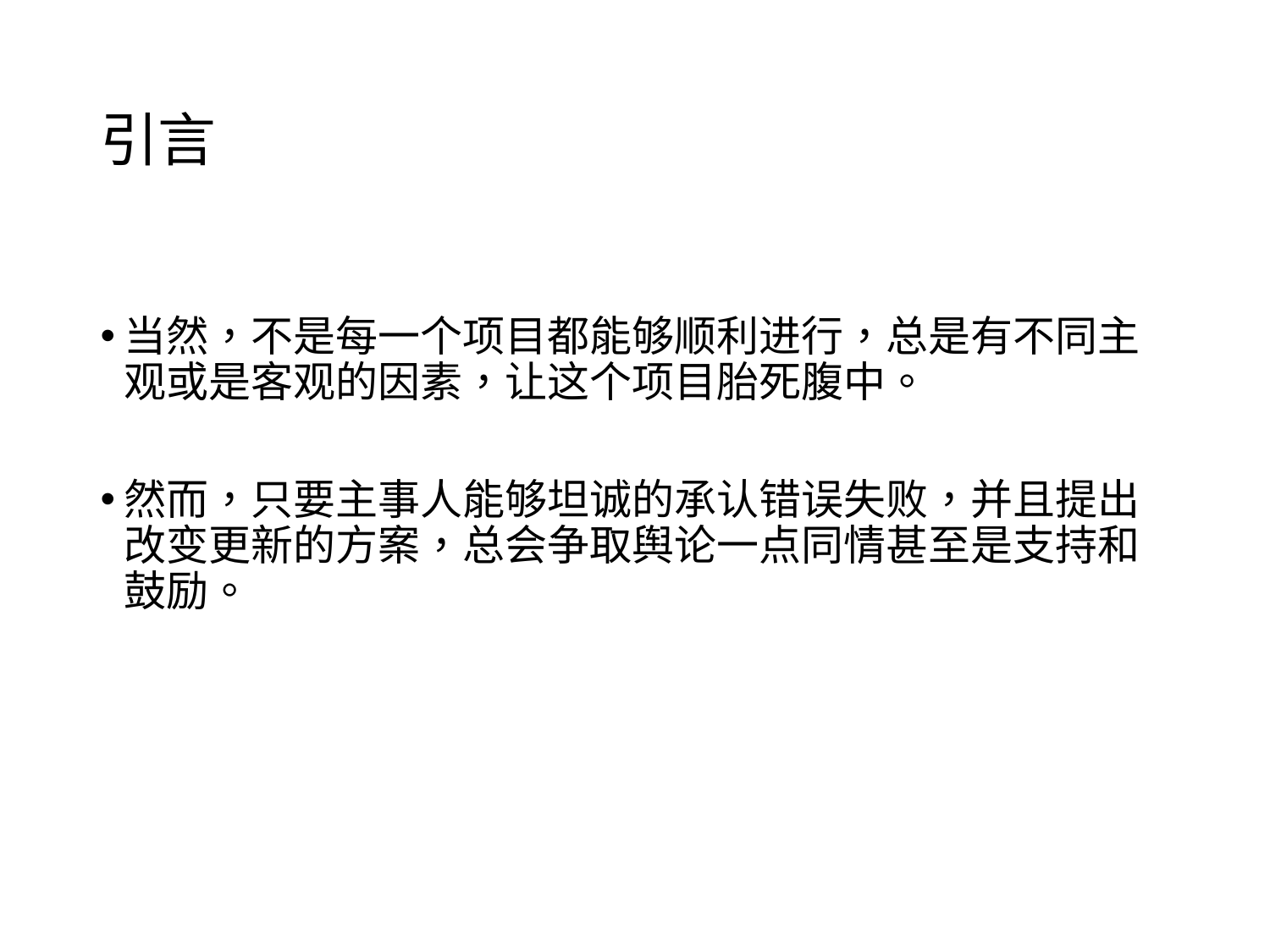

# 引言
当然，不是每一个项目都能够顺利进行，总是有不同主观或是客观的因素，让这个项目胎死腹中。

然而，只要主事人能够坦诚的承认错误失败，并且提出改变更新的方案，总会争取舆论一点同情甚至是支持和鼓励。